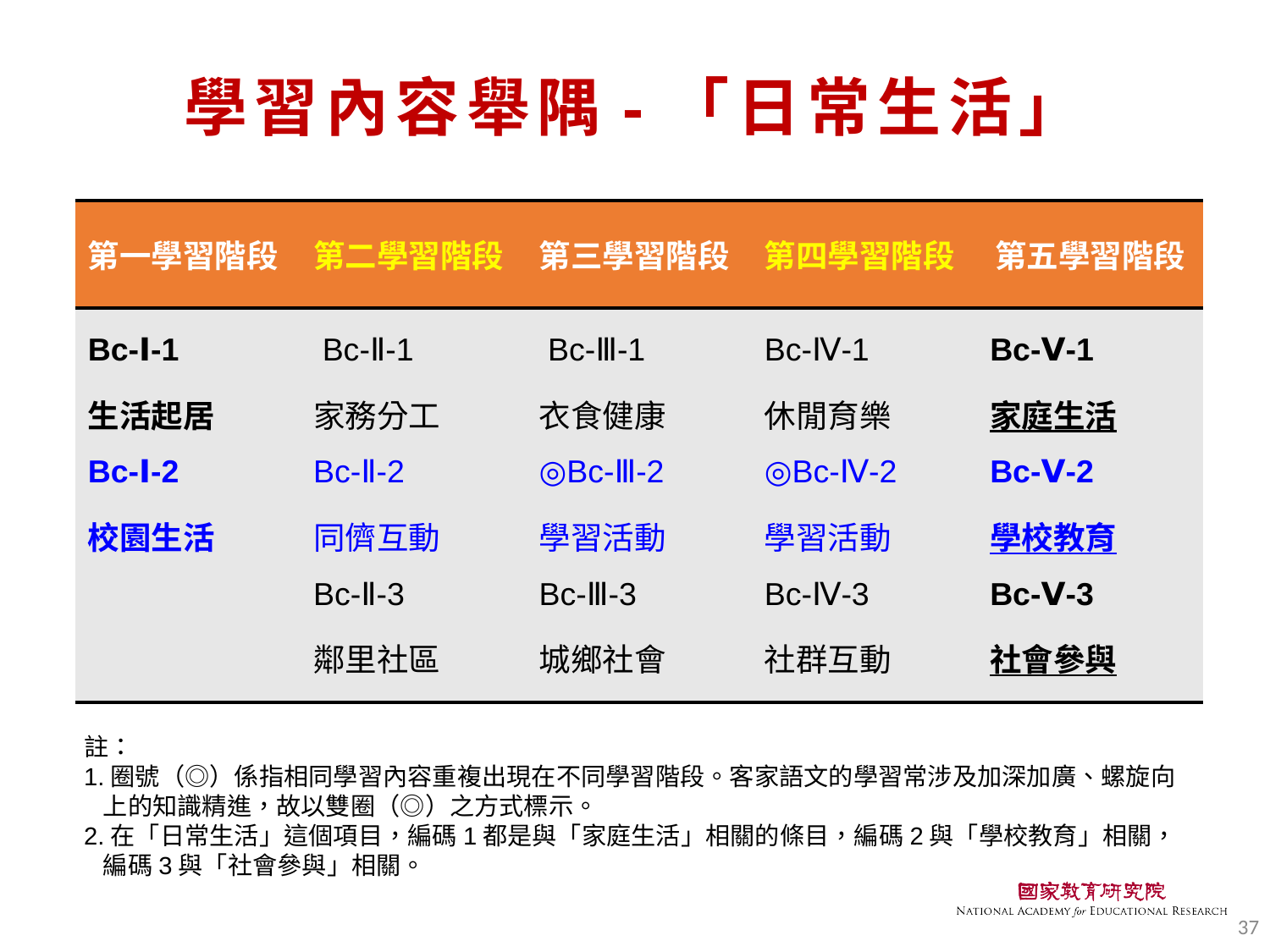

# 學習內容舉隅-「日常生活」
| 第一學習階段 | 第二學習階段 | 第三學習階段 | 第四學習階段 | 第五學習階段 |
| --- | --- | --- | --- | --- |
| Bc-Ⅰ-1 生活起居 Bc-Ⅰ-2 校園生活 | Bc-Ⅱ-1 家務分工 Bc-Ⅱ-2 同儕互動 Bc-Ⅱ-3 鄰里社區 | Bc-Ⅲ-1 衣食健康 ◎Bc-Ⅲ-2 學習活動 Bc-Ⅲ-3 城鄉社會 | Bc-Ⅳ-1 休閒育樂 ◎Bc-Ⅳ-2 學習活動 Bc-Ⅳ-3 社群互動 | Bc-Ⅴ-1 家庭生活 Bc-Ⅴ-2 學校教育 Bc-Ⅴ-3 社會參與 |
註：
1.圈號（◎）係指相同學習內容重複出現在不同學習階段。客家語文的學習常涉及加深加廣、螺旋向上的知識精進，故以雙圈（◎）之方式標示。
2.在「日常生活」這個項目，編碼1都是與「家庭生活」相關的條目，編碼2與「學校教育」相關，編碼3與「社會參與」相關。
37